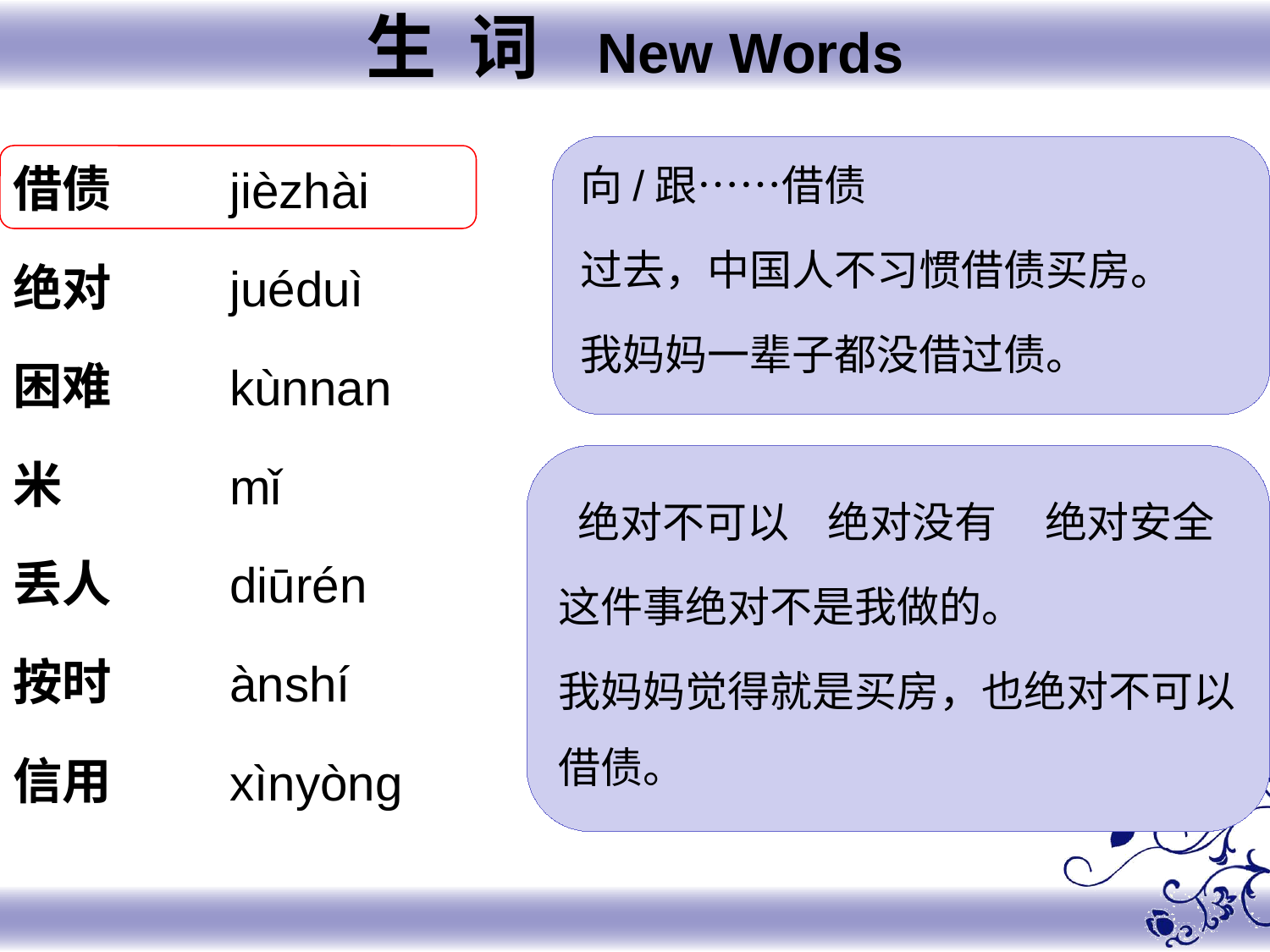

生  词   New Words
借债
绝对
困难
米
丢人
按时
信用
jièzhài
juéduì
kùnnan
mǐ
diūrén
ànshí
xìnyòng

向/跟……借债
过去，中国人不习惯借债买房。
我妈妈一辈子都没借过债。

 绝对不可以    绝对没有     绝对安全
这件事绝对不是我做的。
我妈妈觉得就是买房，也绝对不可以借债。